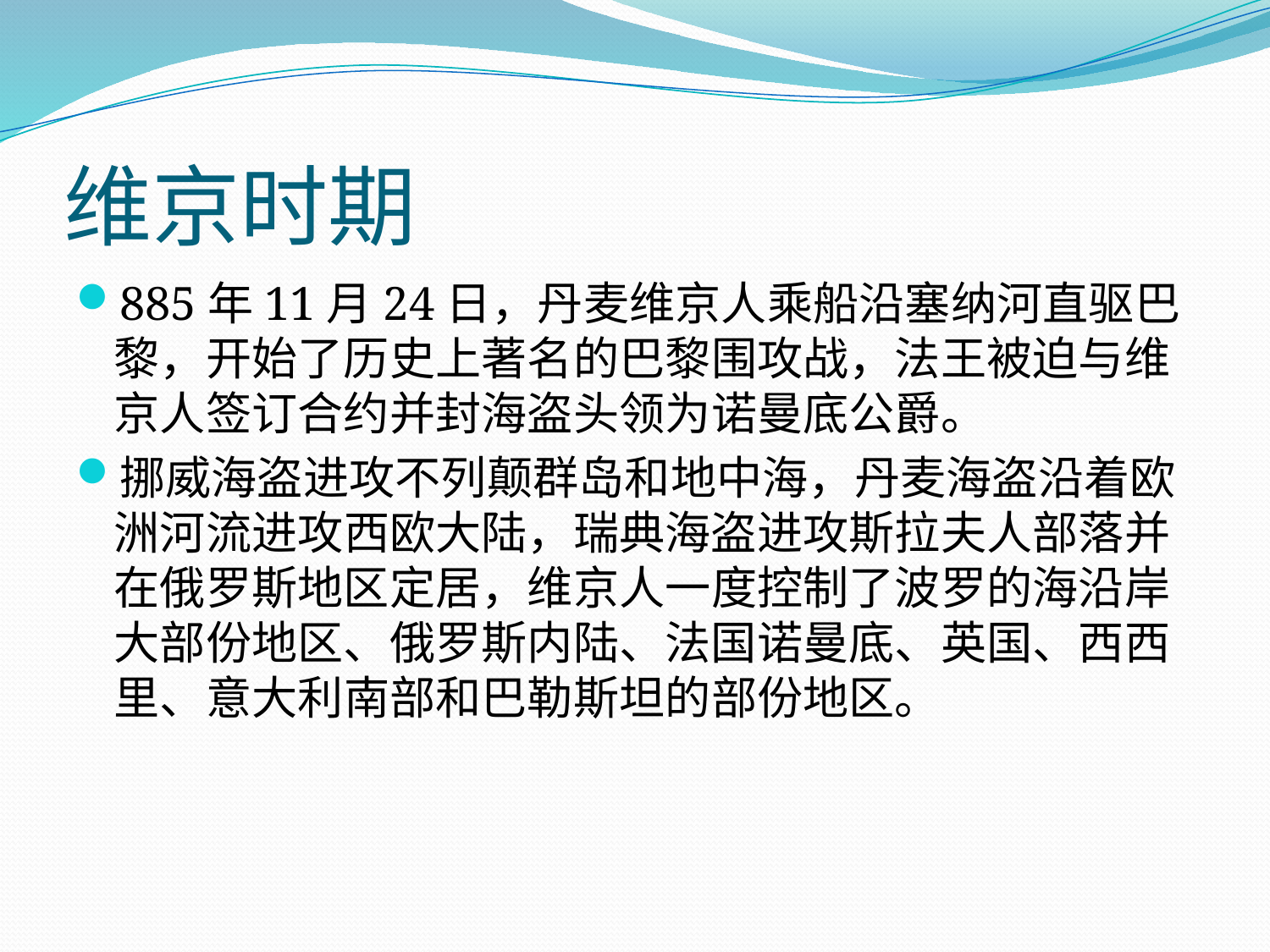

# 维京时期
885年11月24日，丹麦维京人乘船沿塞纳河直驱巴黎，开始了历史上著名的巴黎围攻战，法王被迫与维京人签订合约并封海盗头领为诺曼底公爵。
挪威海盗进攻不列颠群岛和地中海，丹麦海盗沿着欧洲河流进攻西欧大陆，瑞典海盗进攻斯拉夫人部落并在俄罗斯地区定居，维京人一度控制了波罗的海沿岸大部份地区、俄罗斯内陆、法国诺曼底、英国、西西里、意大利南部和巴勒斯坦的部份地区。